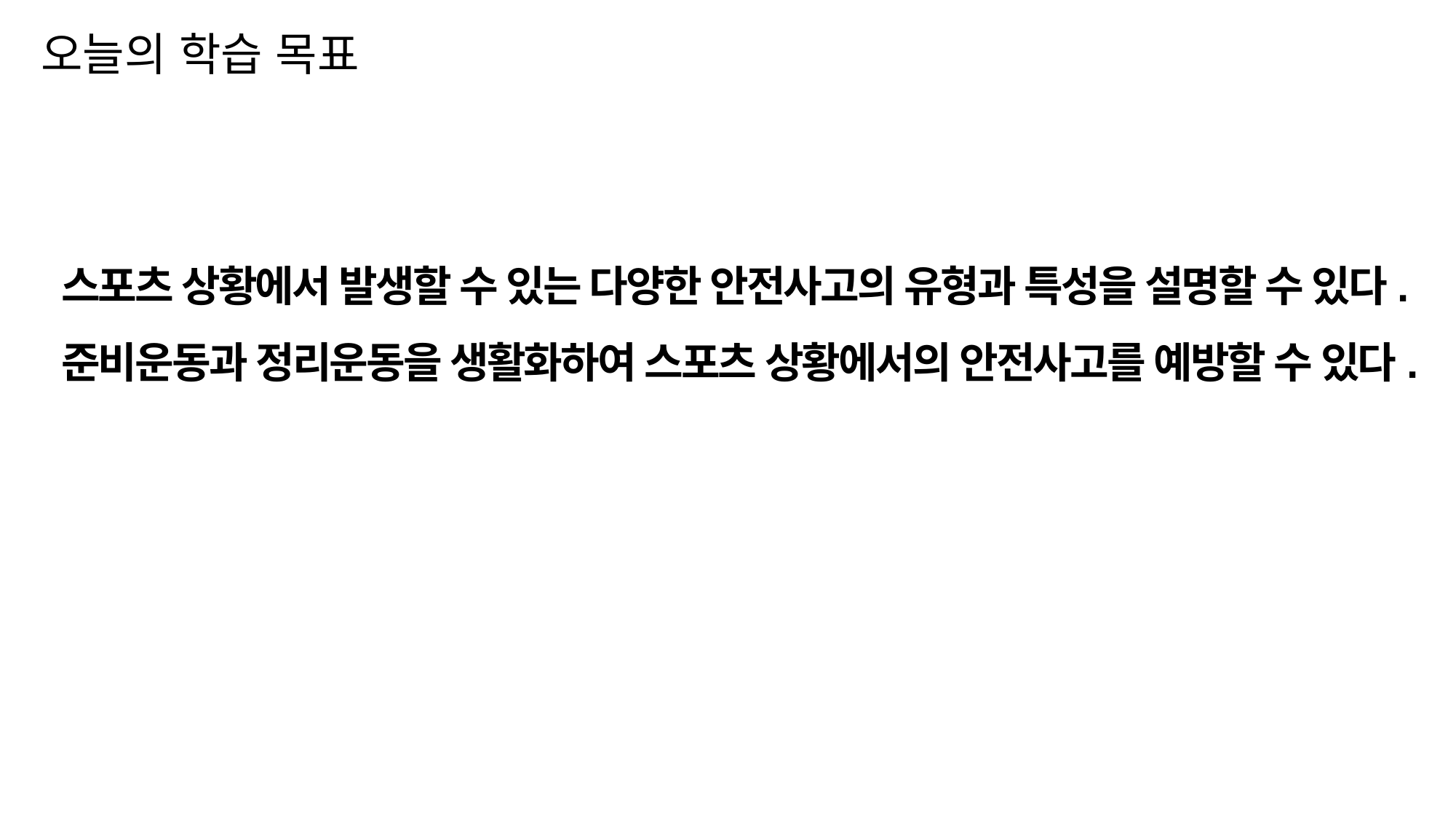

오늘의 학습 목표
스포츠 상황에서 발생할 수 있는 다양한 안전사고의 유형과 특성을 설명할 수 있다.
준비운동과 정리운동을 생활화하여 스포츠 상황에서의 안전사고를 예방할 수 있다.